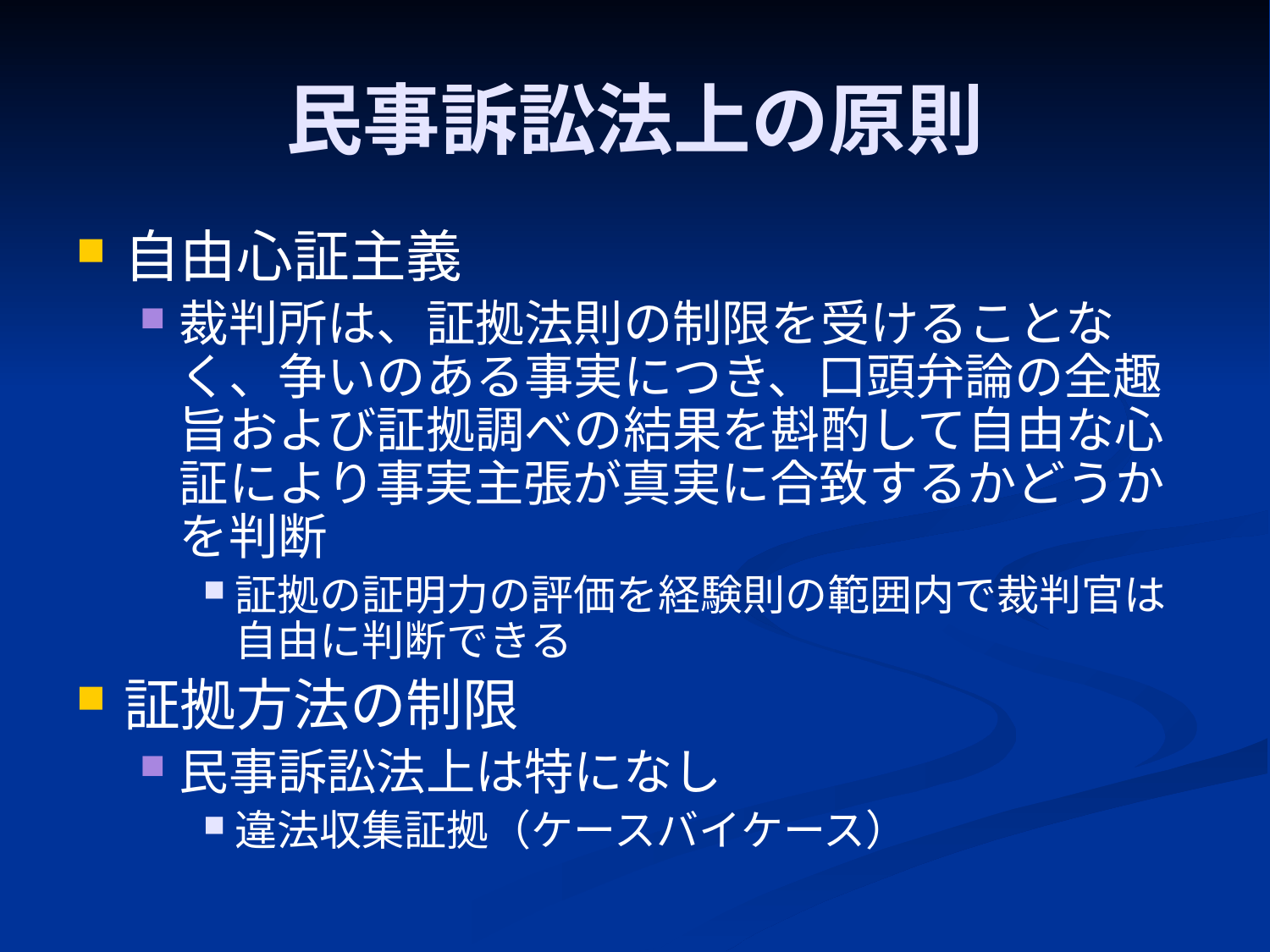

# 民事訴訟法上の原則
自由心証主義
裁判所は、証拠法則の制限を受けることなく、争いのある事実につき、口頭弁論の全趣旨および証拠調べの結果を斟酌して自由な心証により事実主張が真実に合致するかどうかを判断
証拠の証明力の評価を経験則の範囲内で裁判官は自由に判断できる
証拠方法の制限
民事訴訟法上は特になし
違法収集証拠（ケースバイケース）